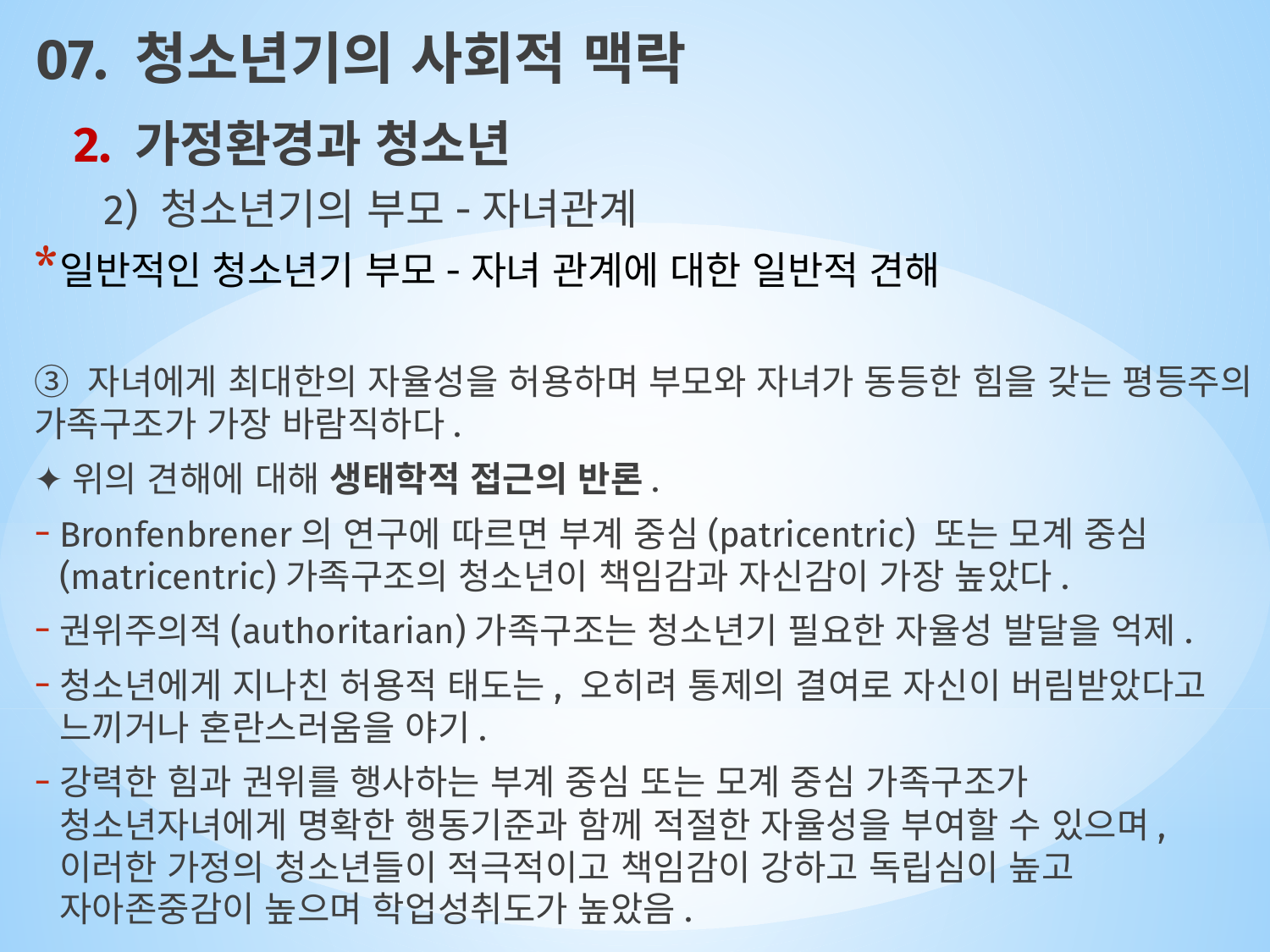

07. 청소년기의 사회적 맥락
2. 가정환경과 청소년

2) 청소년기의 부모-자녀관계
일반적인 청소년기 부모-자녀 관계에 대한 일반적 견해

③ 자녀에게 최대한의 자율성을 허용하며 부모와 자녀가 동등한 힘을 갖는 평등주의 가족구조가 가장 바람직하다.
✦위의 견해에 대해 생태학적 접근의 반론.
Bronfenbrener의 연구에 따르면 부계 중심(patricentric) 또는 모계 중심(matricentric)가족구조의 청소년이 책임감과 자신감이 가장 높았다.
권위주의적(authoritarian)가족구조는 청소년기 필요한 자율성 발달을 억제.
청소년에게 지나친 허용적 태도는, 오히려 통제의 결여로 자신이 버림받았다고 느끼거나 혼란스러움을 야기.
강력한 힘과 권위를 행사하는 부계 중심 또는 모계 중심 가족구조가 청소년자녀에게 명확한 행동기준과 함께 적절한 자율성을 부여할 수 있으며, 이러한 가정의 청소년들이 적극적이고 책임감이 강하고 독립심이 높고 자아존중감이 높으며 학업성취도가 높았음.